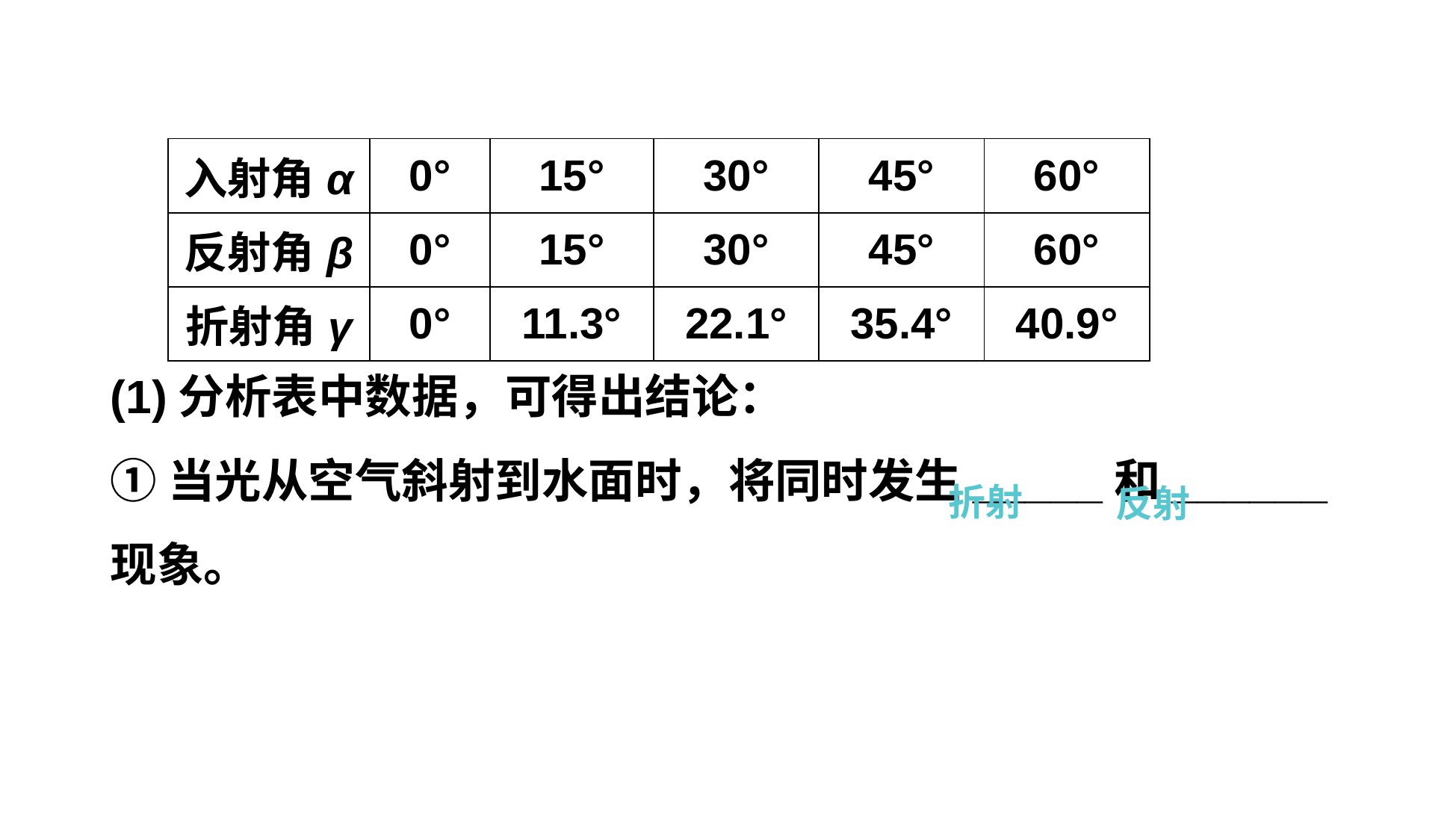

| 入射角α | 0° | 15° | 30° | 45° | 60° |
| --- | --- | --- | --- | --- | --- |
| 反射角β | 0° | 15° | 30° | 45° | 60° |
| 折射角γ | 0° | 11.3° | 22.1° | 35.4° | 40.9° |
(1)分析表中数据，可得出结论：
①当光从空气斜射到水面时，将同时发生_____和______现象。
折射
反射